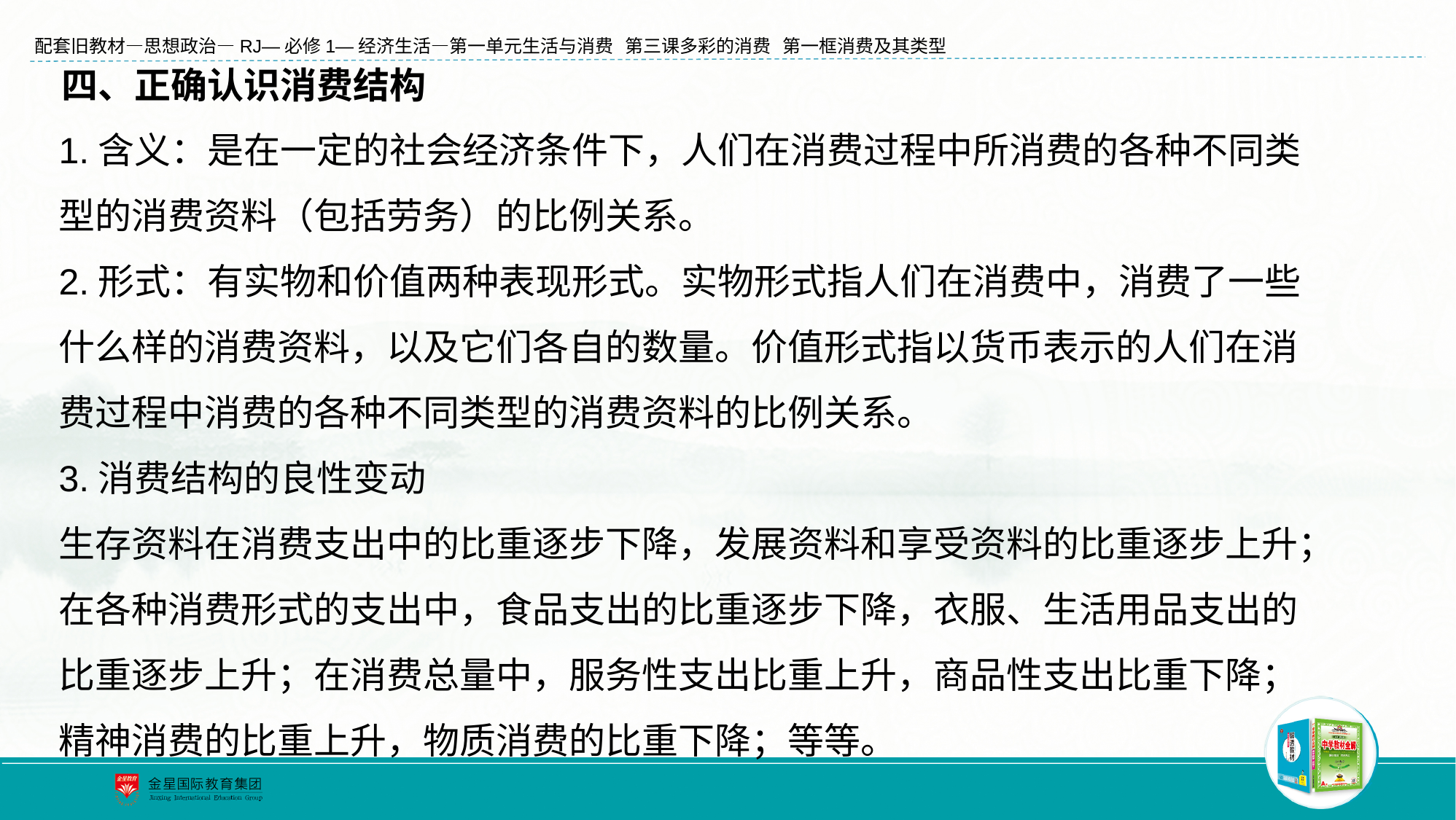

四、正确认识消费结构
1.含义：是在一定的社会经济条件下，人们在消费过程中所消费的各种不同类型的消费资料（包括劳务）的比例关系。
2.形式：有实物和价值两种表现形式。实物形式指人们在消费中，消费了一些什么样的消费资料，以及它们各自的数量。价值形式指以货币表示的人们在消费过程中消费的各种不同类型的消费资料的比例关系。
3.消费结构的良性变动
生存资料在消费支出中的比重逐步下降，发展资料和享受资料的比重逐步上升；在各种消费形式的支出中，食品支出的比重逐步下降，衣服、生活用品支出的比重逐步上升；在消费总量中，服务性支出比重上升，商品性支出比重下降；精神消费的比重上升，物质消费的比重下降；等等。